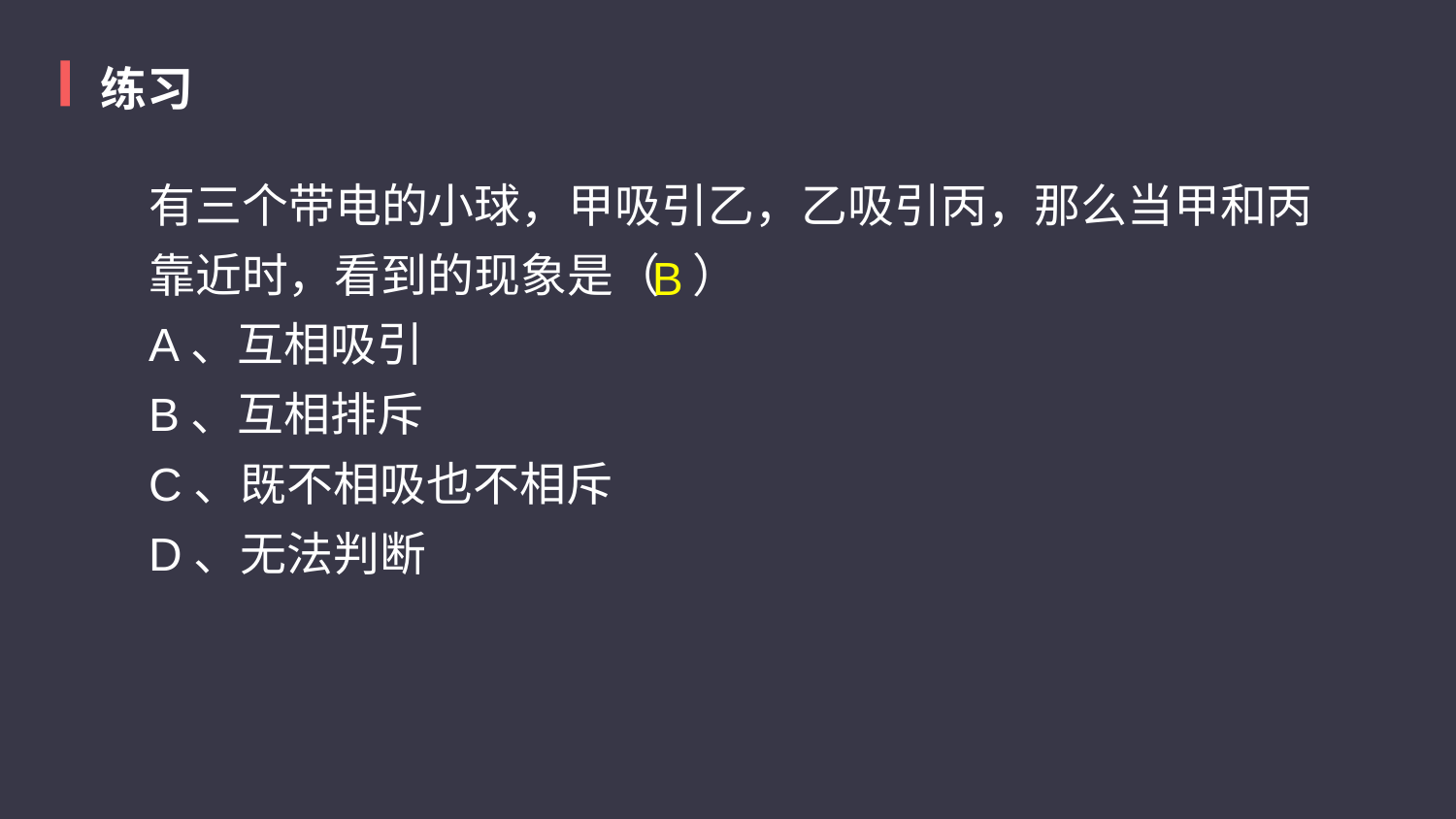

练习

有三个带电的小球，甲吸引乙，乙吸引丙，那么当甲和丙靠近时，看到的现象是（   ）
A、互相吸引
B、互相排斥
C、既不相吸也不相斥
D、无法判断
B